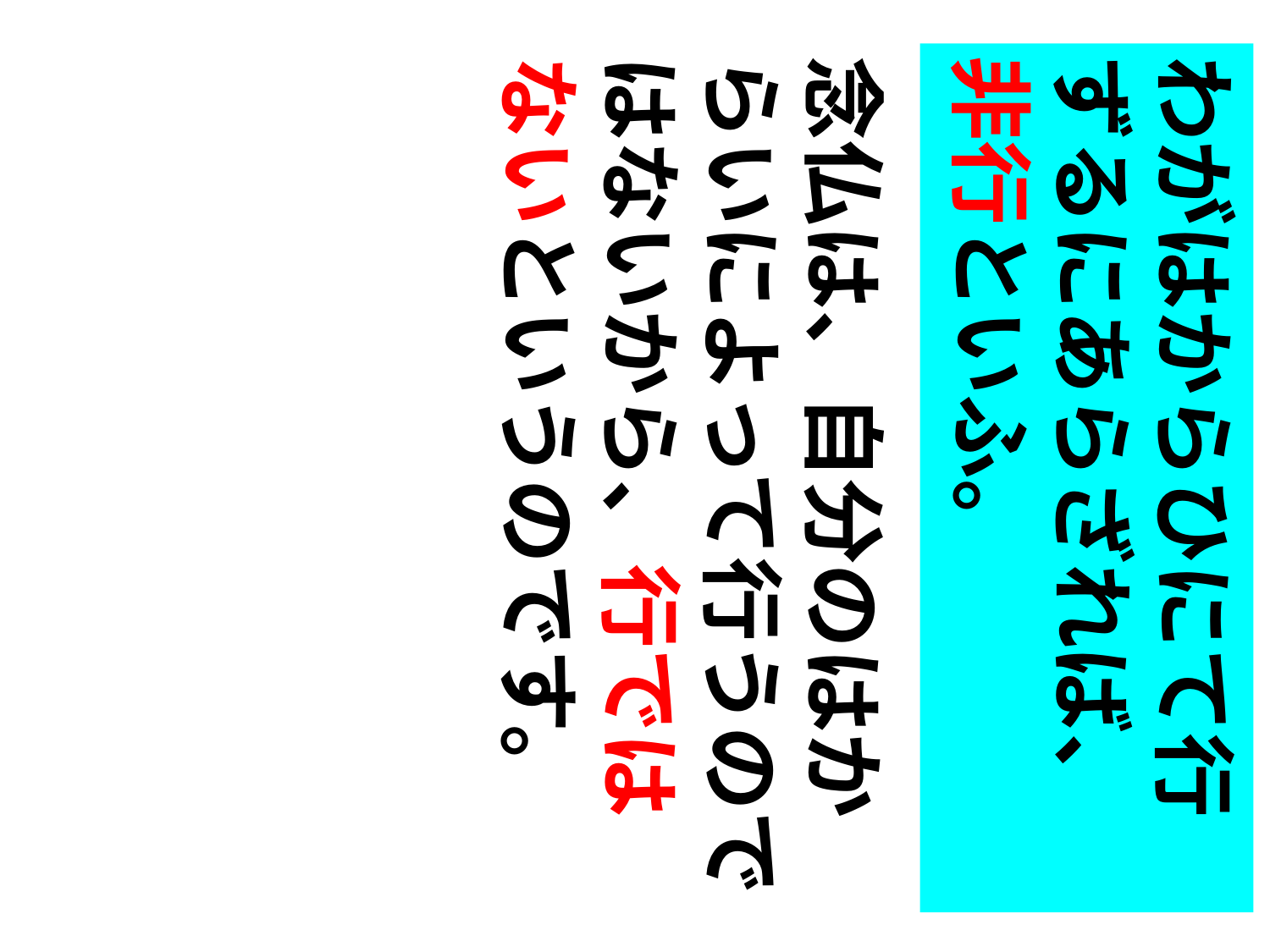

念仏は、自分のはからいによって行うのではないから、行ではないというのです。
わがはからひにて行ずるにあらざれば、非行といふ。